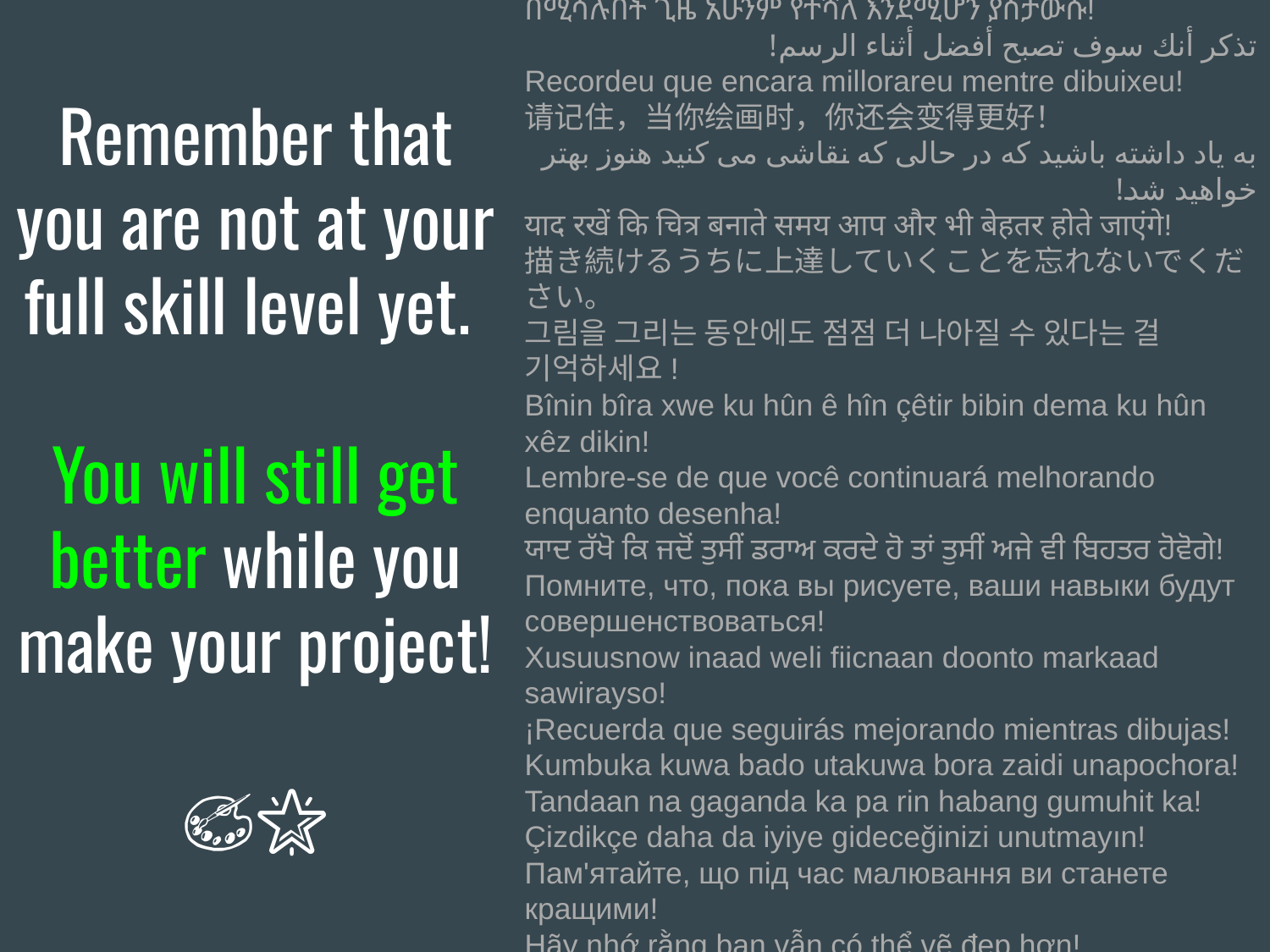

Remember that you are not at your full skill level yet.

You will still get better while you make your project!

🎨🌟
በሚሳሉበት ጊዜ አሁንም የተሻለ እንደሚሆን ያስታውሱ!
تذكر أنك سوف تصبح أفضل أثناء الرسم!
Recordeu que encara millorareu mentre dibuixeu!
请记住，当你绘画时，你还会变得更好！
به یاد داشته باشید که در حالی که نقاشی می کنید هنوز بهتر خواهید شد!
याद रखें कि चित्र बनाते समय आप और भी बेहतर होते जाएंगे!
描き続けるうちに上達していくことを忘れないでください。
그림을 그리는 동안에도 점점 더 나아질 수 있다는 걸 기억하세요!
Bînin bîra xwe ku hûn ê hîn çêtir bibin dema ku hûn xêz dikin!
Lembre-se de que você continuará melhorando enquanto desenha!
ਯਾਦ ਰੱਖੋ ਕਿ ਜਦੋਂ ਤੁਸੀਂ ਡਰਾਅ ਕਰਦੇ ਹੋ ਤਾਂ ਤੁਸੀਂ ਅਜੇ ਵੀ ਬਿਹਤਰ ਹੋਵੋਗੇ!
Помните, что, пока вы рисуете, ваши навыки будут совершенствоваться!
Xusuusnow inaad weli fiicnaan doonto markaad sawirayso!
¡Recuerda que seguirás mejorando mientras dibujas!
Kumbuka kuwa bado utakuwa bora zaidi unapochora!
Tandaan na gaganda ka pa rin habang gumuhit ka!
Çizdikçe daha da iyiye gideceğinizi unutmayın!
Пам'ятайте, що під час малювання ви станете кращими!
Hãy nhớ rằng bạn vẫn có thể vẽ đẹp hơn!